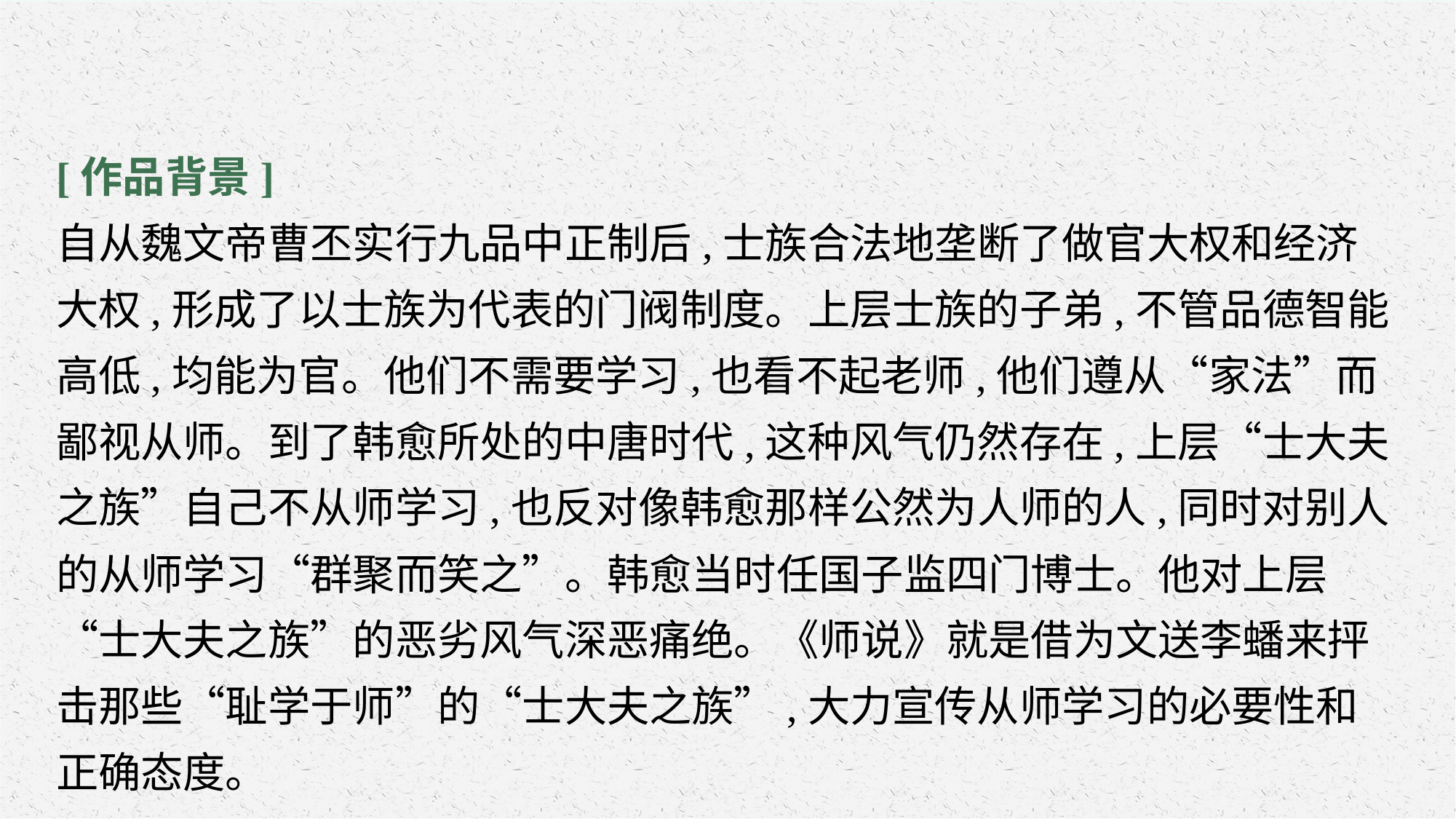

[作品背景]
自从魏文帝曹丕实行九品中正制后,士族合法地垄断了做官大权和经济大权,形成了以士族为代表的门阀制度。上层士族的子弟,不管品德智能高低,均能为官。他们不需要学习,也看不起老师,他们遵从“家法”而鄙视从师。到了韩愈所处的中唐时代,这种风气仍然存在,上层“士大夫之族”自己不从师学习,也反对像韩愈那样公然为人师的人,同时对别人的从师学习“群聚而笑之”。韩愈当时任国子监四门博士。他对上层“士大夫之族”的恶劣风气深恶痛绝。《师说》就是借为文送李蟠来抨击那些“耻学于师”的“士大夫之族”,大力宣传从师学习的必要性和正确态度。